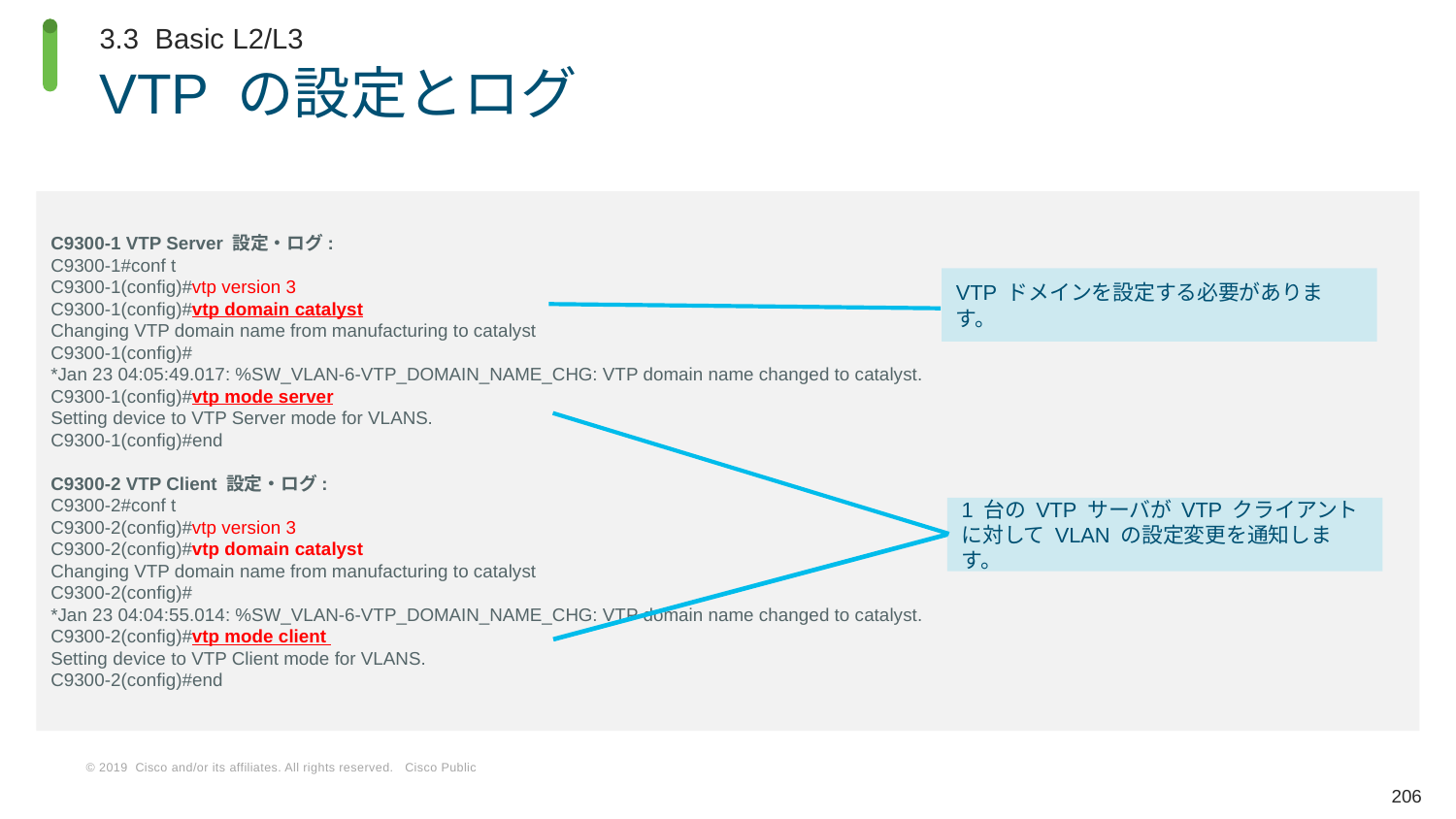

3.3  Basic L2/L3
# VTP の設定とログ
C9300-1 VTP Server 設定・ログ:
C9300-1#conf t
C9300-1(config)#vtp version 3
C9300-1(config)#vtp domain catalyst
Changing VTP domain name from manufacturing to catalyst
C9300-1(config)#
*Jan 23 04:05:49.017: %SW_VLAN-6-VTP_DOMAIN_NAME_CHG: VTP domain name changed to catalyst.
C9300-1(config)#vtp mode server
Setting device to VTP Server mode for VLANS.
C9300-1(config)#end

C9300-2 VTP Client 設定・ログ:
C9300-2#conf t
C9300-2(config)#vtp version 3
C9300-2(config)#vtp domain catalyst
Changing VTP domain name from manufacturing to catalyst
C9300-2(config)#
*Jan 23 04:04:55.014: %SW_VLAN-6-VTP_DOMAIN_NAME_CHG: VTP domain name changed to catalyst.
C9300-2(config)#vtp mode client
Setting device to VTP Client mode for VLANS.
C9300-2(config)#end
VTP ドメインを設定する必要があります。
1 台の VTP サーバが VTP クライアントに対して VLAN の設定変更を通知します。
206